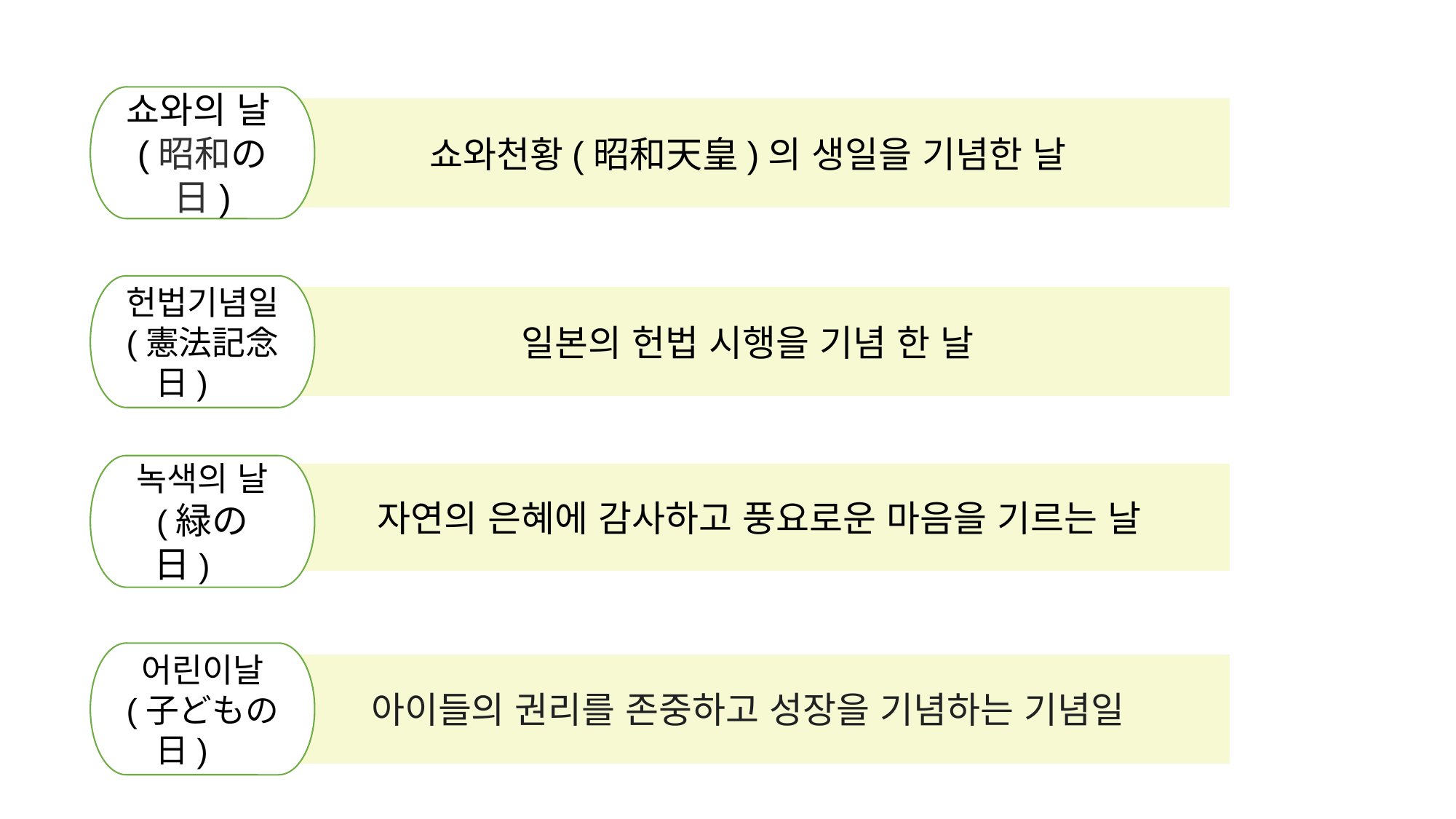

쇼와의 날(昭和の日)
쇼와천황(昭和天皇)의 생일을 기념한 날
헌법기념일 (憲法記念日)
일본의 헌법 시행을 기념 한 날
녹색의 날 (緑の日)
자연의 은혜에 감사하고 풍요로운 마음을 기르는 날
어린이날 (子どもの日)
아이들의 권리를 존중하고 성장을 기념하는 기념일